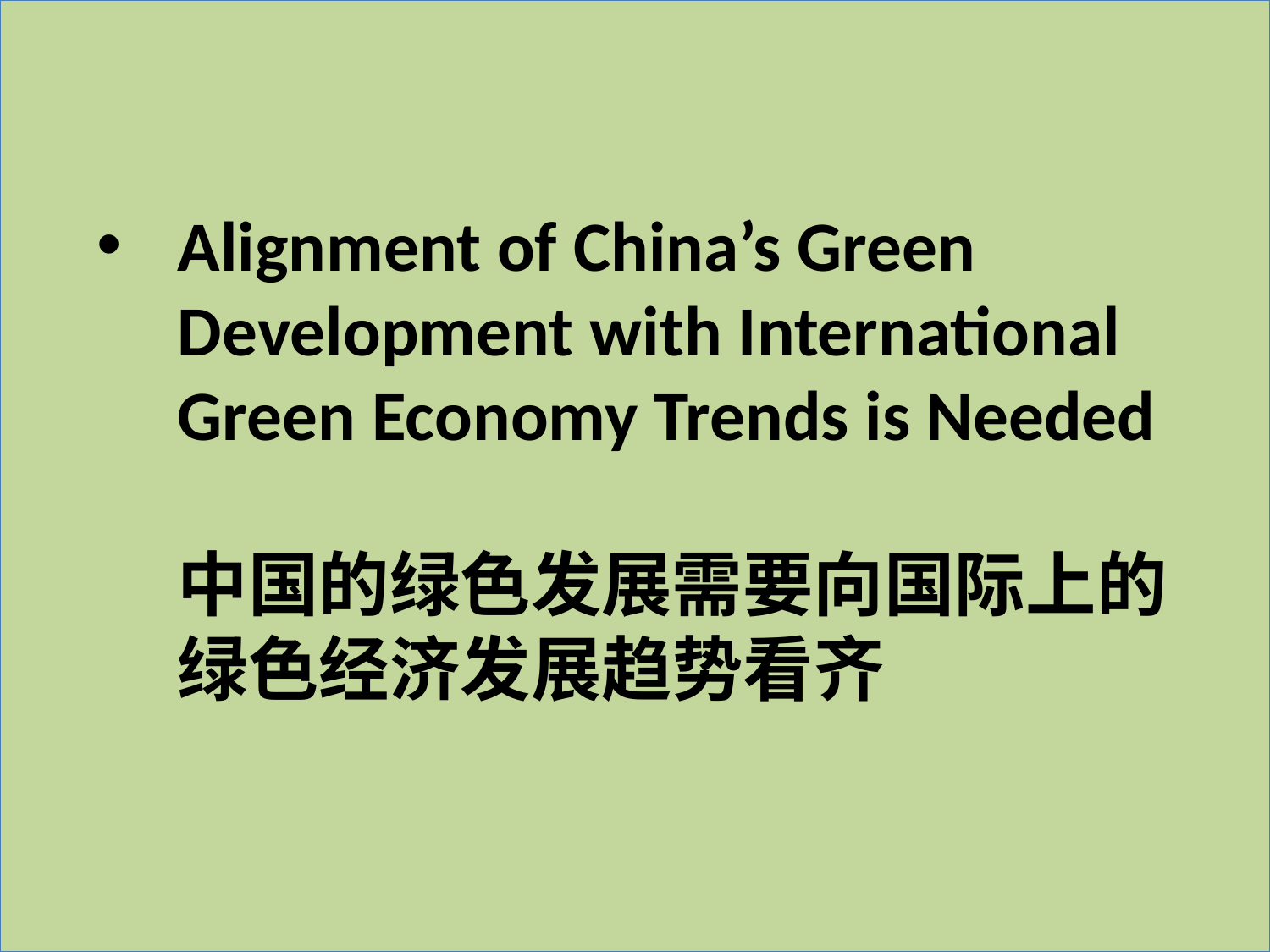

# Alignment of China’s Green Development with International Green Economy Trends is Needed 中国的绿色发展需要向国际上的绿色经济发展趋势看齐
30